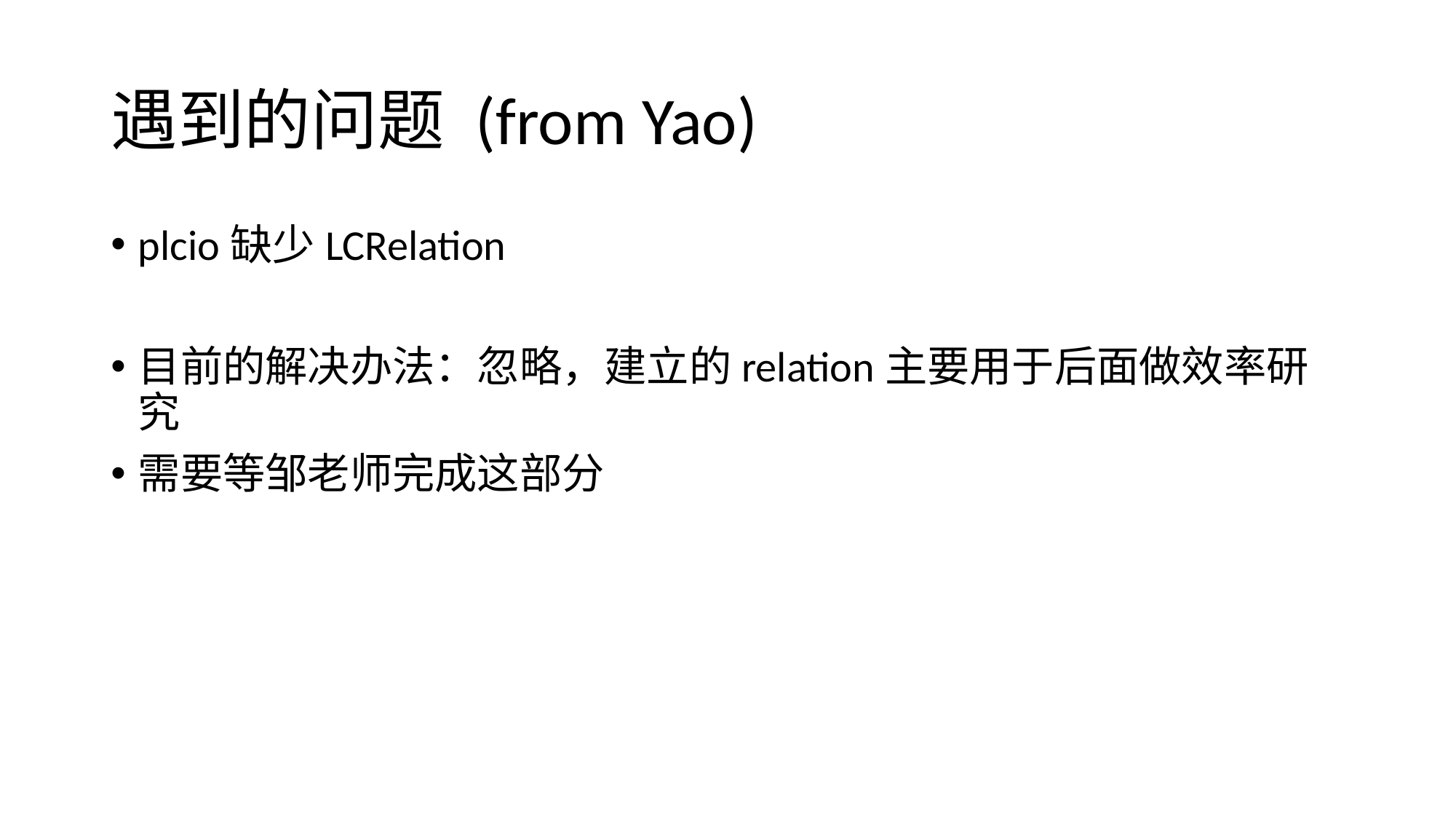

# 遇到的问题 (from Yao)
plcio缺少LCRelation

目前的解决办法：忽略，建立的relation主要用于后面做效率研究
需要等邹老师完成这部分